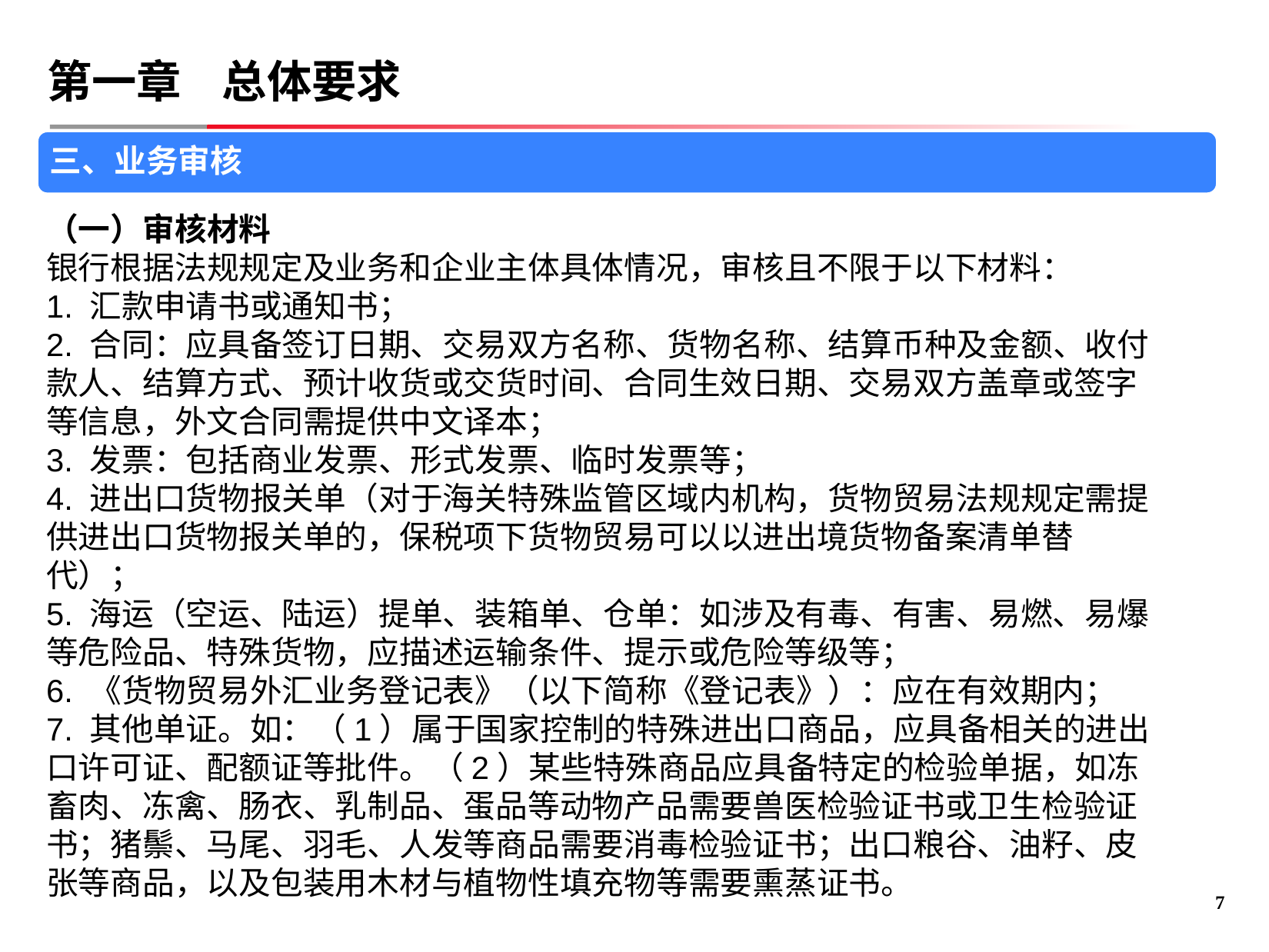

# 第一章    总体要求

三、业务审核
（一）审核材料
银行根据法规规定及业务和企业主体具体情况，审核且不限于以下材料：
1. 汇款申请书或通知书；
2. 合同：应具备签订日期、交易双方名称、货物名称、结算币种及金额、收付款人、结算方式、预计收货或交货时间、合同生效日期、交易双方盖章或签字等信息，外文合同需提供中文译本；
3. 发票：包括商业发票、形式发票、临时发票等；
4. 进出口货物报关单（对于海关特殊监管区域内机构，货物贸易法规规定需提供进出口货物报关单的，保税项下货物贸易可以以进出境货物备案清单替代）；
5. 海运（空运、陆运）提单、装箱单、仓单：如涉及有毒、有害、易燃、易爆等危险品、特殊货物，应描述运输条件、提示或危险等级等；
6. 《货物贸易外汇业务登记表》（以下简称《登记表》）：应在有效期内；
7. 其他单证。如：（1）属于国家控制的特殊进出口商品，应具备相关的进出口许可证、配额证等批件。（2）某些特殊商品应具备特定的检验单据，如冻畜肉、冻禽、肠衣、乳制品、蛋品等动物产品需要兽医检验证书或卫生检验证书；猪鬃、马尾、羽毛、人发等商品需要消毒检验证书；出口粮谷、油籽、皮张等商品，以及包装用木材与植物性填充物等需要熏蒸证书。
7